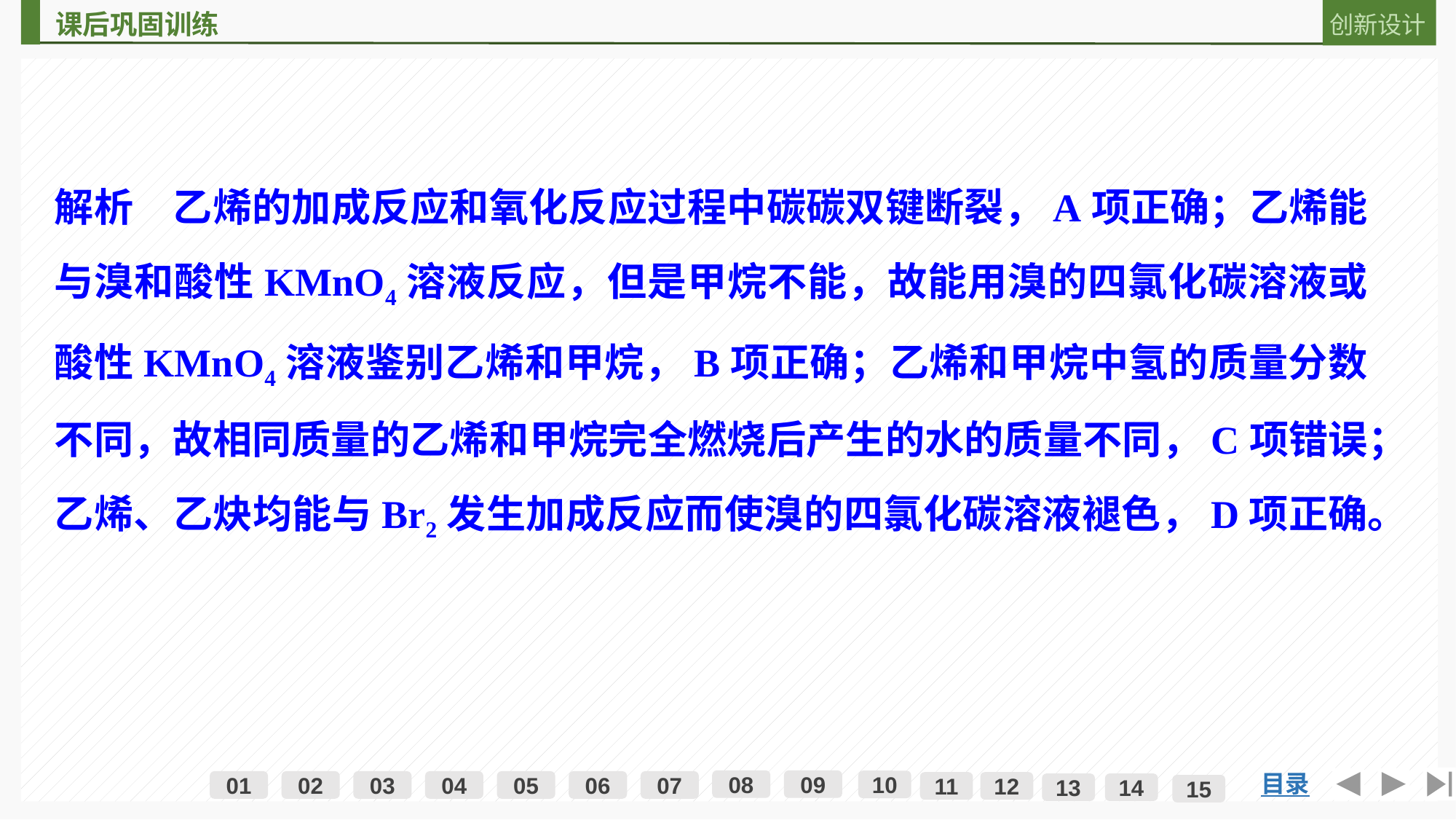

解析　乙烯的加成反应和氧化反应过程中碳碳双键断裂，A项正确；乙烯能与溴和酸性KMnO4溶液反应，但是甲烷不能，故能用溴的四氯化碳溶液或酸性KMnO4溶液鉴别乙烯和甲烷，B项正确；乙烯和甲烷中氢的质量分数不同，故相同质量的乙烯和甲烷完全燃烧后产生的水的质量不同，C项错误；乙烯、乙炔均能与Br2发生加成反应而使溴的四氯化碳溶液褪色，D项正确。